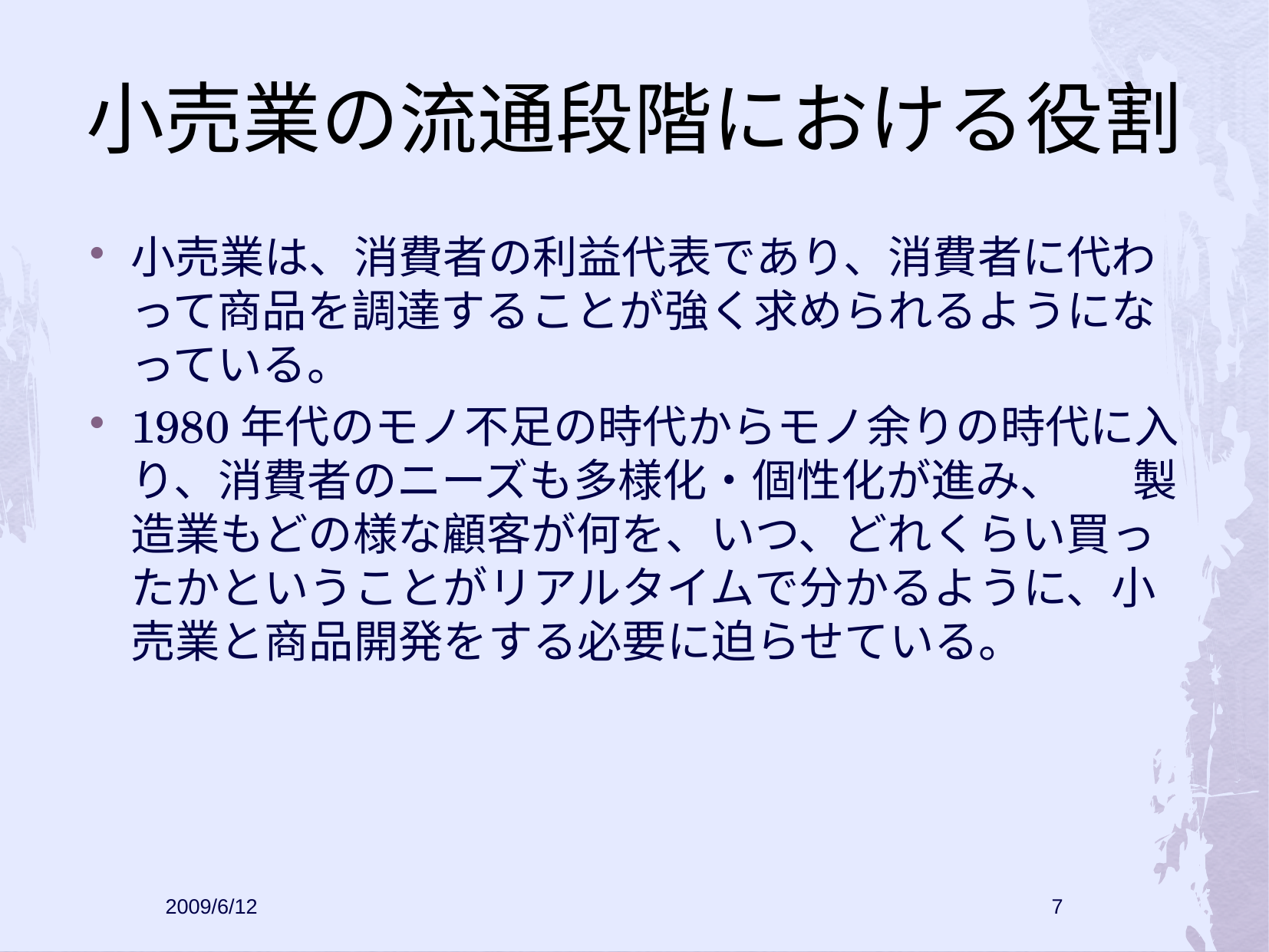

# 小売業の流通段階における役割
小売業は、消費者の利益代表であり、消費者に代わって商品を調達することが強く求められるようになっている。
1980年代のモノ不足の時代からモノ余りの時代に入り、消費者のニーズも多様化・個性化が進み、	製造業もどの様な顧客が何を、いつ、どれくらい買ったかということがリアルタイムで分かるように、小売業と商品開発をする必要に迫らせている。
2009/6/12
7